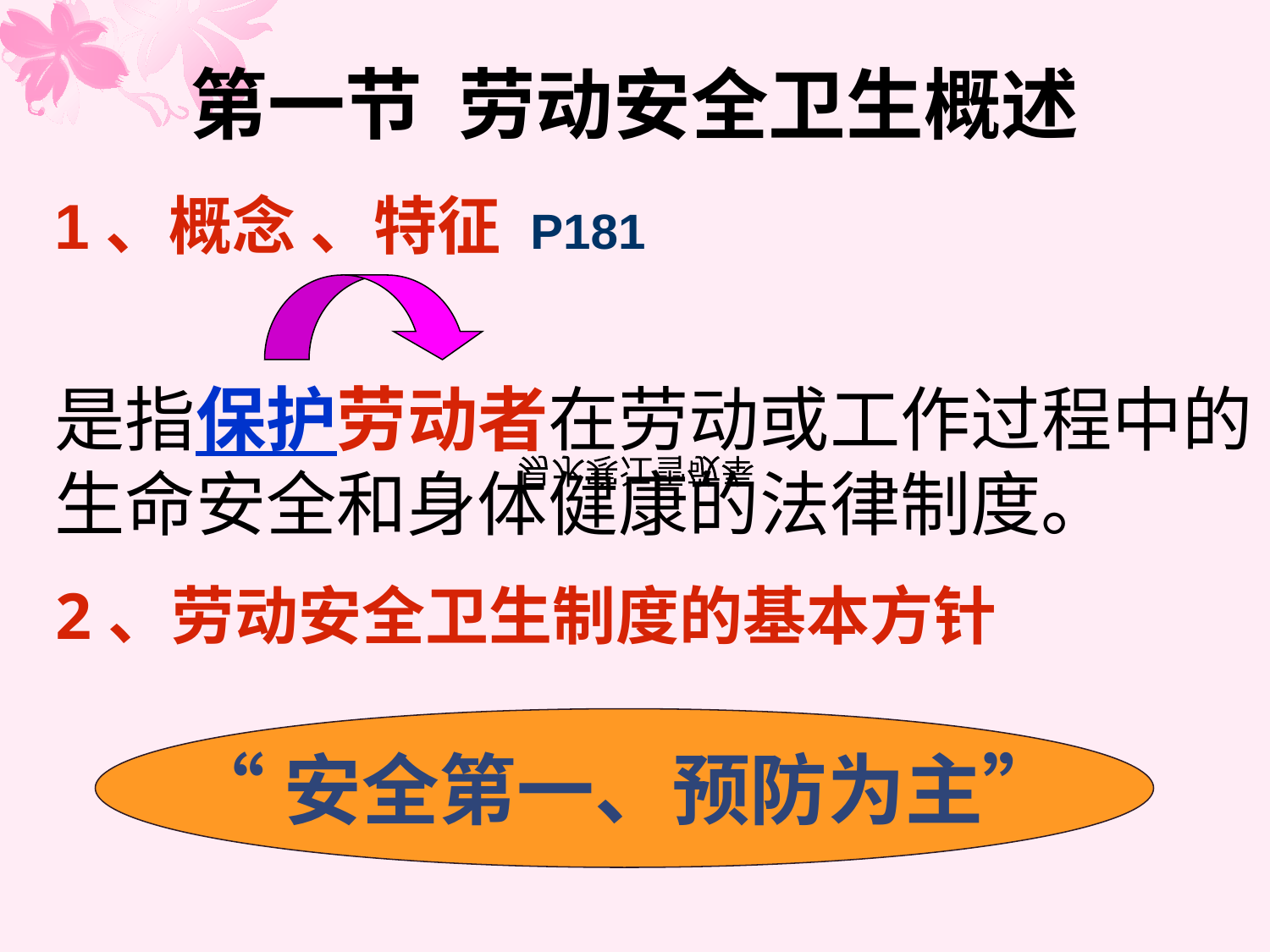

# 第一节  劳动安全卫生概述

1、概念 、特征 P181

是指保护劳动者在劳动或工作过程中的生命安全和身体健康的法律制度。
2、劳动安全卫生制度的基本方针

易水寒江雪敬奉
“安全第一、预防为主”